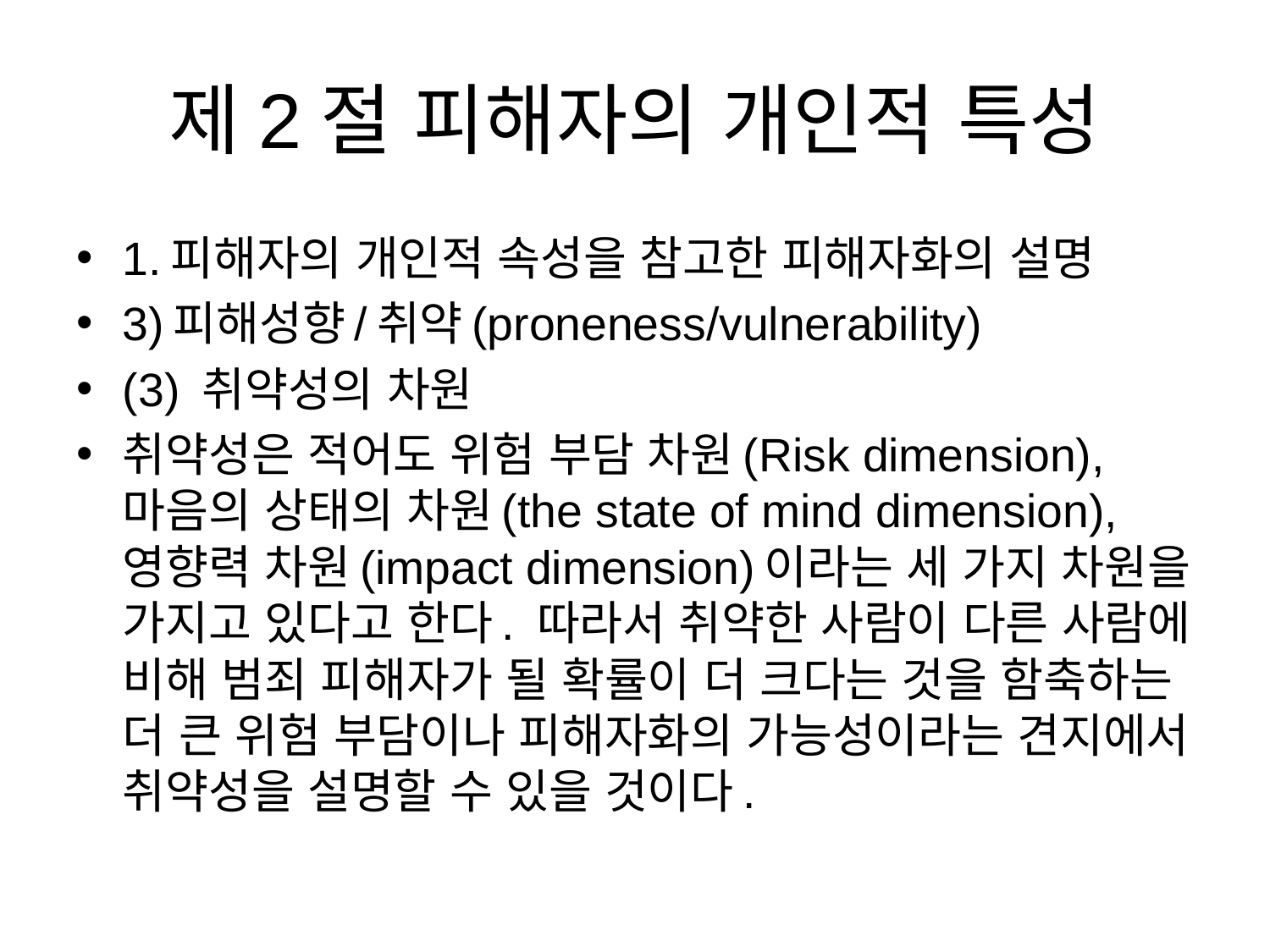

# 제2절 피해자의 개인적 특성
1.피해자의 개인적 속성을 참고한 피해자화의 설명
3)피해성향/취약(proneness/vulnerability)
(3) 취약성의 차원
취약성은 적어도 위험 부담 차원(Risk dimension), 마음의 상태의 차원(the state of mind dimension), 영향력 차원(impact dimension)이라는 세 가지 차원을 가지고 있다고 한다. 따라서 취약한 사람이 다른 사람에 비해 범죄 피해자가 될 확률이 더 크다는 것을 함축하는 더 큰 위험 부담이나 피해자화의 가능성이라는 견지에서 취약성을 설명할 수 있을 것이다.